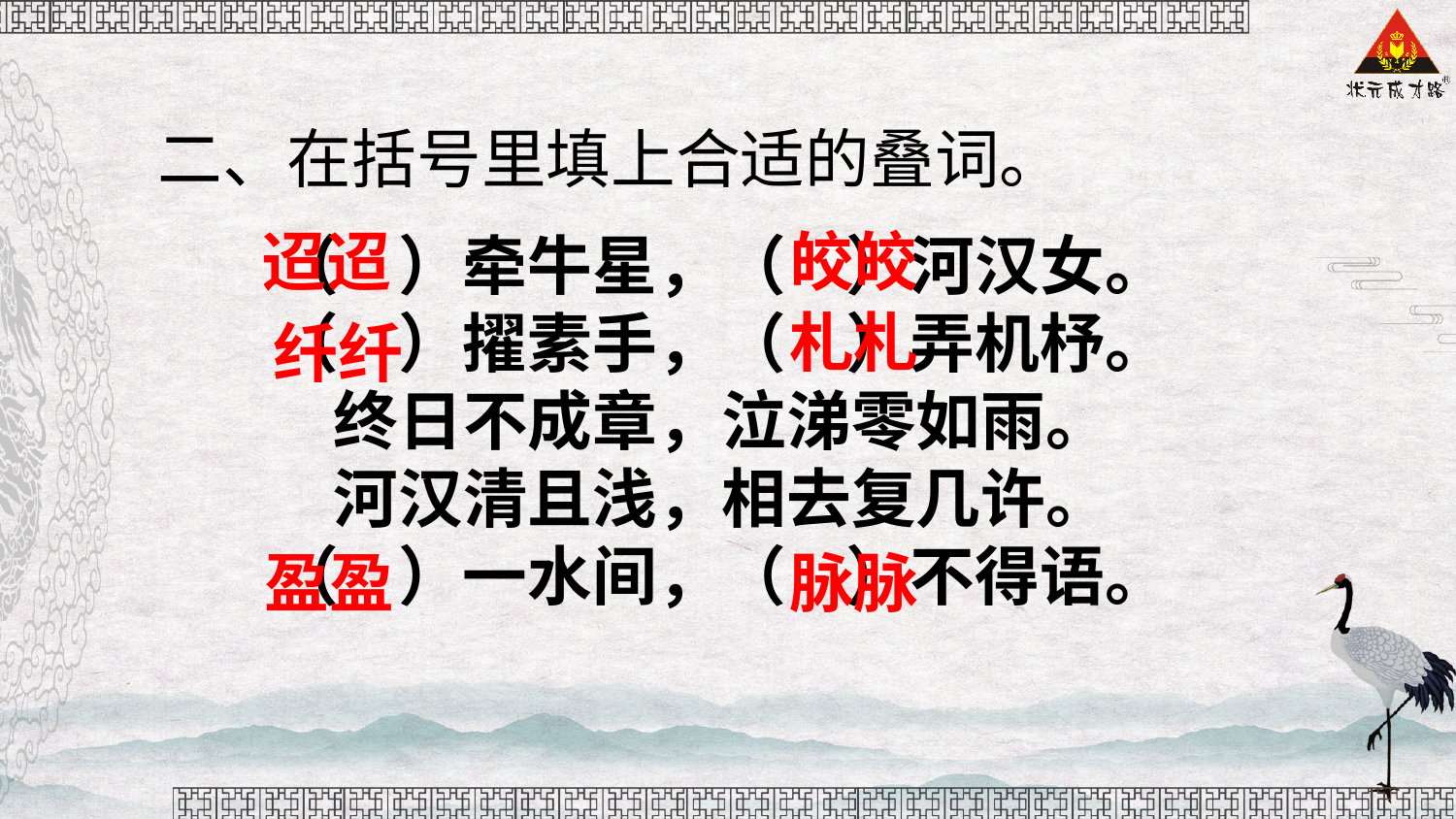

二、在括号里填上合适的叠词。

（    ）牵牛星，（    ）河汉女。
（    ）擢素手，（    ）弄机杼。
终日不成章，泣涕零如雨。
河汉清且浅，相去复几许。
（    ）一水间，（    ）不得语。
迢迢
皎皎
札札
纤纤
盈盈
脉脉